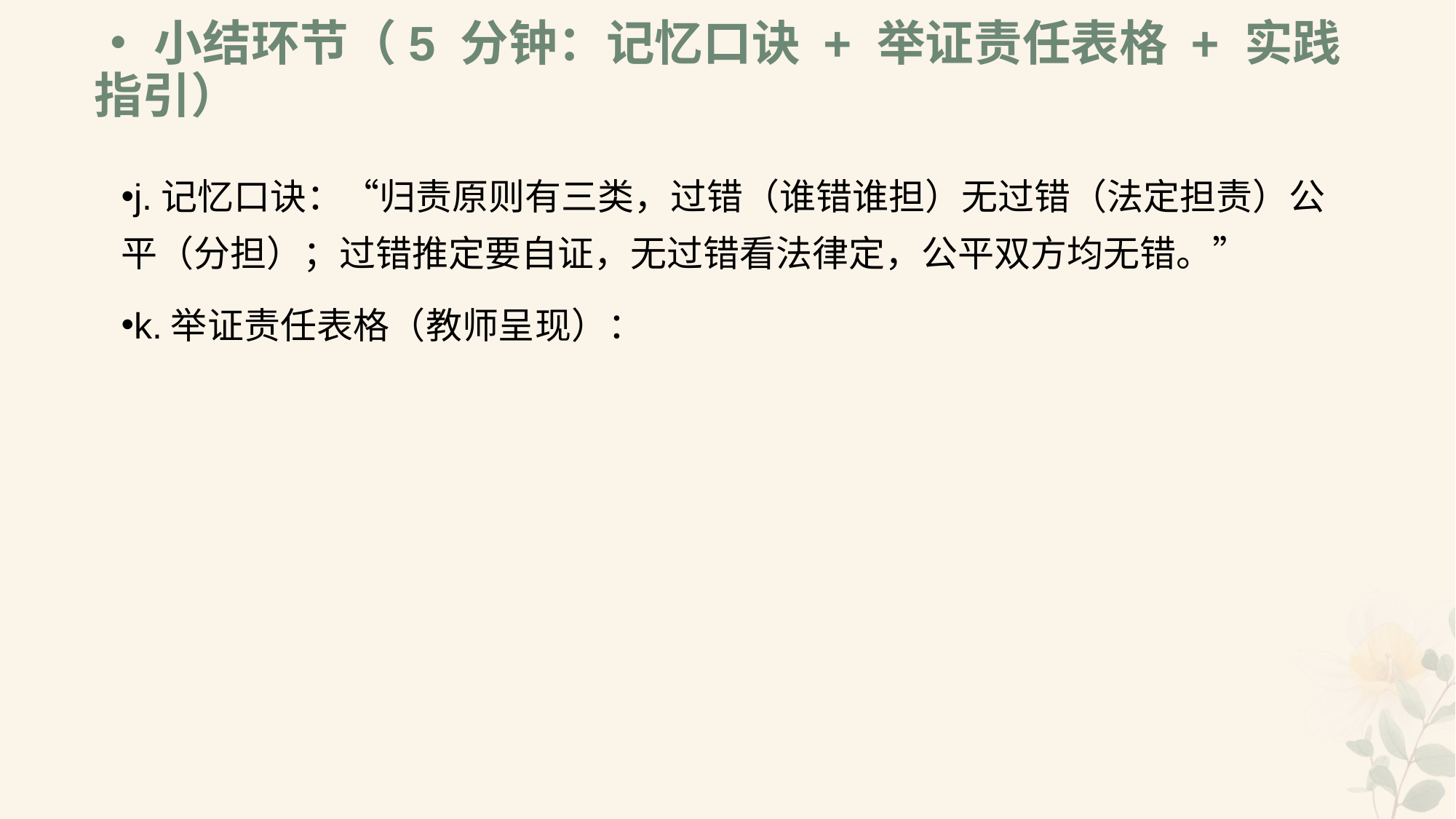

# •小结环节（5 分钟：记忆口诀 + 举证责任表格 + 实践指引）
j.记忆口诀：“归责原则有三类，过错（谁错谁担）无过错（法定担责）公平（分担）；过错推定要自证，无过错看法律定，公平双方均无错。”
k.举证责任表格（教师呈现）：